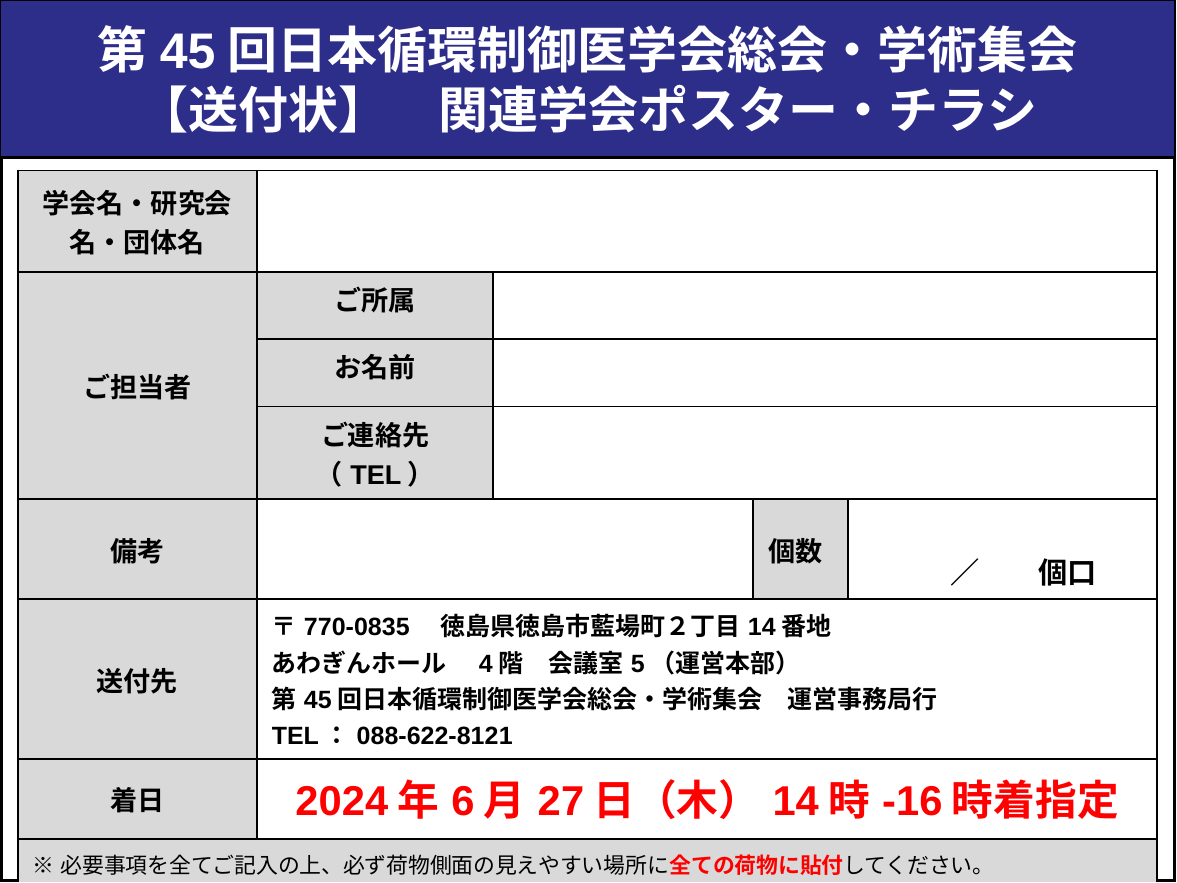

第45回日本循環制御医学会総会・学術集会
【送付状】　関連学会ポスター・チラシ
| 学会名・研究会名・団体名 |  |  |  |  |
| --- | --- | --- | --- | --- |
| ご担当者 | ご所属 |  |  |  |
|  | お名前 |  |  |  |
|  | ご連絡先（TEL） |  |  |  |
| 備考 |  |  | 個数 | ／　　個口 |
| 送付先 | 〒770-0835　徳島県徳島市藍場町２丁目14番地 あわぎんホール　4階　会議室5（運営本部） 第45回日本循環制御医学会総会・学術集会　運営事務局行 TEL：088-622-8121 |  |  |  |
| 着日 | 2024年6月27日（木）14時-16時着指定 |  |  |  |
| ※必要事項を全てご記入の上、必ず荷物側面の見えやすい場所に全ての荷物に貼付してください。 ※本送付状はカラーで印刷をお願いします。 |  |  |  |  |